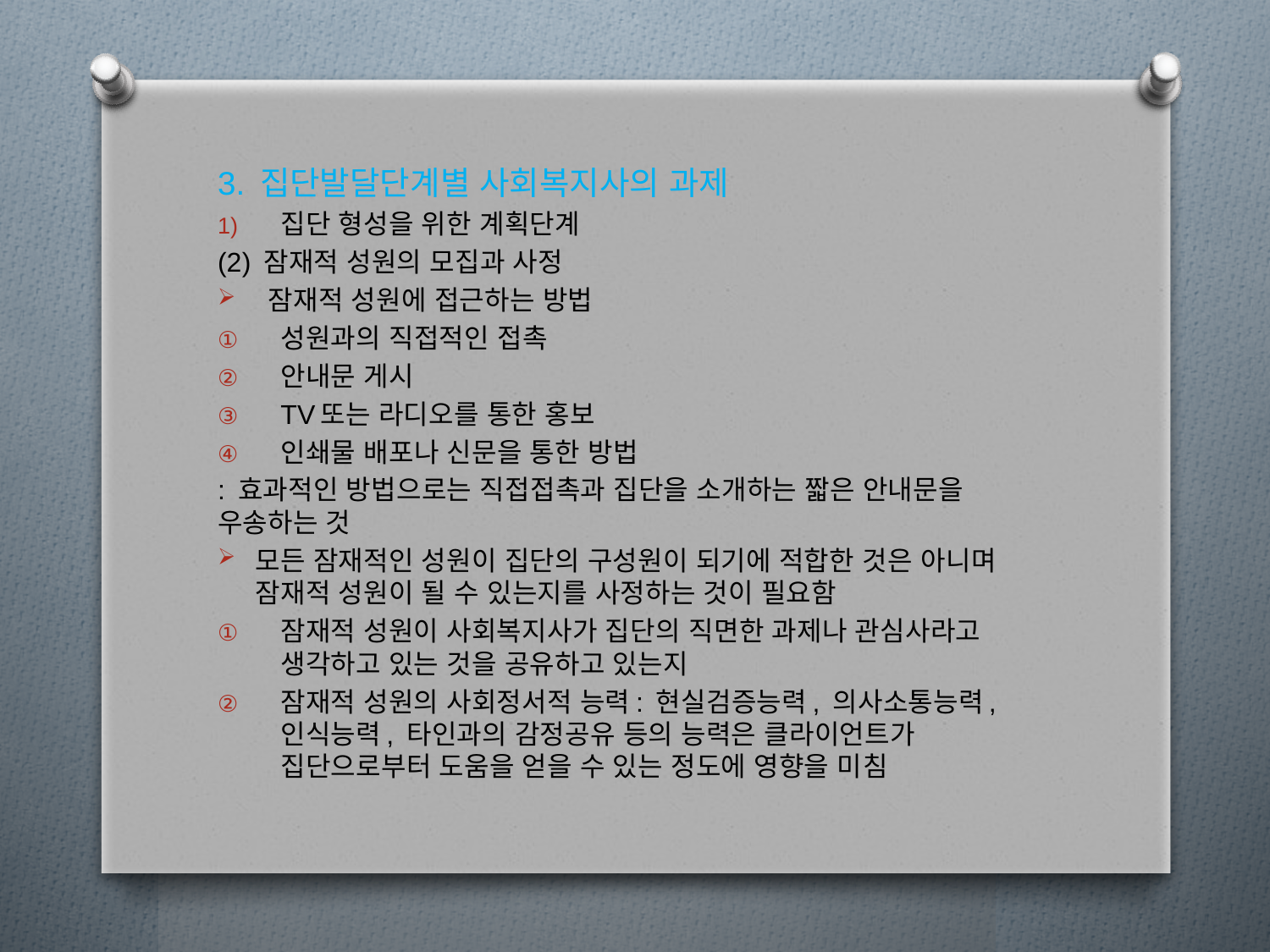

3. 집단발달단계별 사회복지사의 과제
집단 형성을 위한 계획단계
(2) 잠재적 성원의 모집과 사정
 잠재적 성원에 접근하는 방법
성원과의 직접적인 접촉
안내문 게시
TV또는 라디오를 통한 홍보
인쇄물 배포나 신문을 통한 방법
: 효과적인 방법으로는 직접접촉과 집단을 소개하는 짧은 안내문을 우송하는 것
모든 잠재적인 성원이 집단의 구성원이 되기에 적합한 것은 아니며 잠재적 성원이 될 수 있는지를 사정하는 것이 필요함
잠재적 성원이 사회복지사가 집단의 직면한 과제나 관심사라고 생각하고 있는 것을 공유하고 있는지
잠재적 성원의 사회정서적 능력: 현실검증능력, 의사소통능력, 인식능력, 타인과의 감정공유 등의 능력은 클라이언트가 집단으로부터 도움을 얻을 수 있는 정도에 영향을 미침